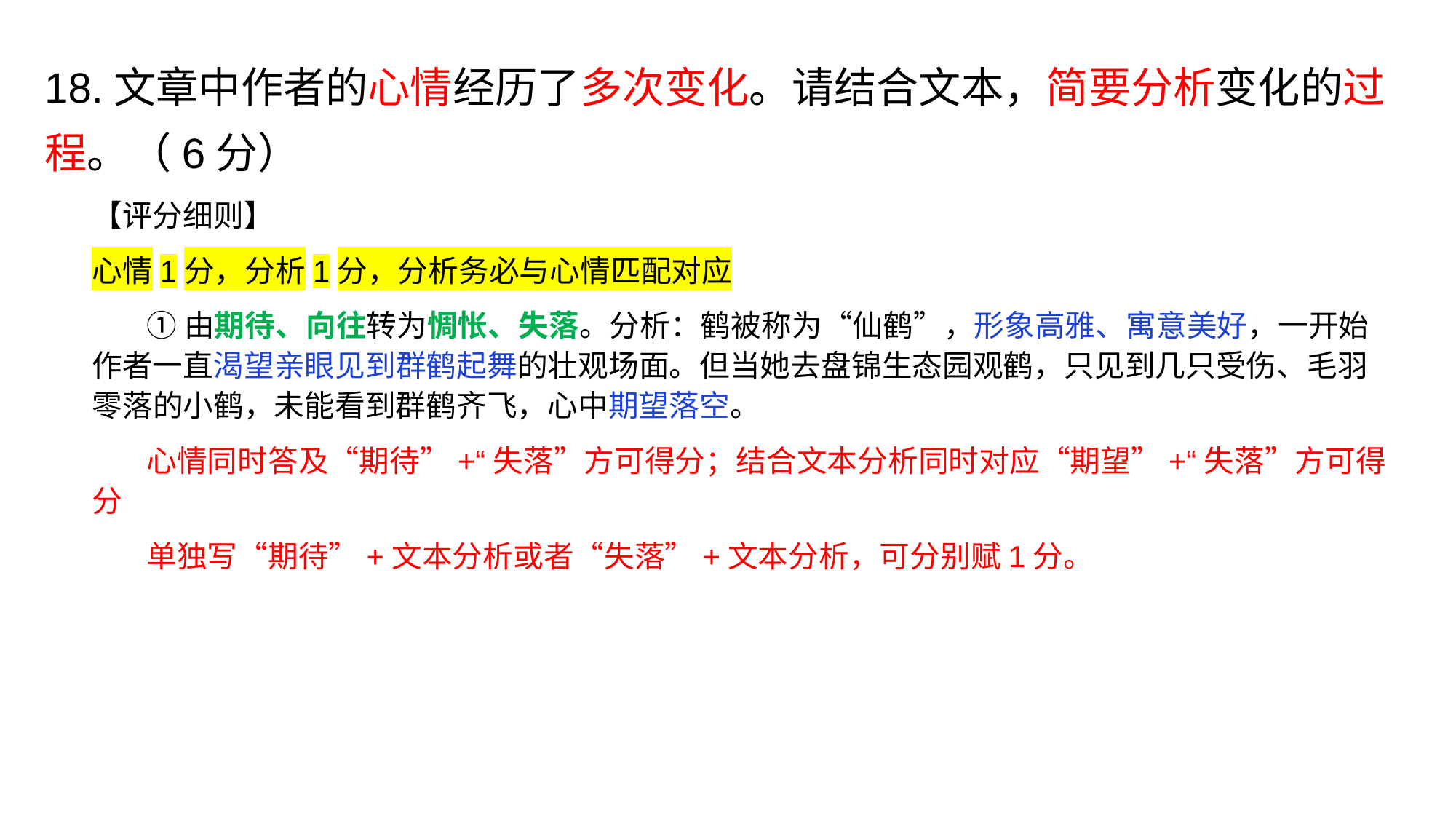

# 18.文章中作者的心情经历了多次变化。请结合文本，简要分析变化的过程。（6分）
【评分细则】
心情1分，分析1分，分析务必与心情匹配对应
①由期待、向往转为惆怅、失落。分析：鹤被称为“仙鹤”，形象高雅、寓意美好，一开始作者一直渴望亲眼见到群鹤起舞的壮观场面。但当她去盘锦生态园观鹤，只见到几只受伤、毛羽零落的小鹤，未能看到群鹤齐飞，心中期望落空。
心情同时答及“期待”+“失落”方可得分；结合文本分析同时对应“期望”+“失落”方可得分
单独写“期待”+文本分析或者“失落”+文本分析，可分别赋1分。